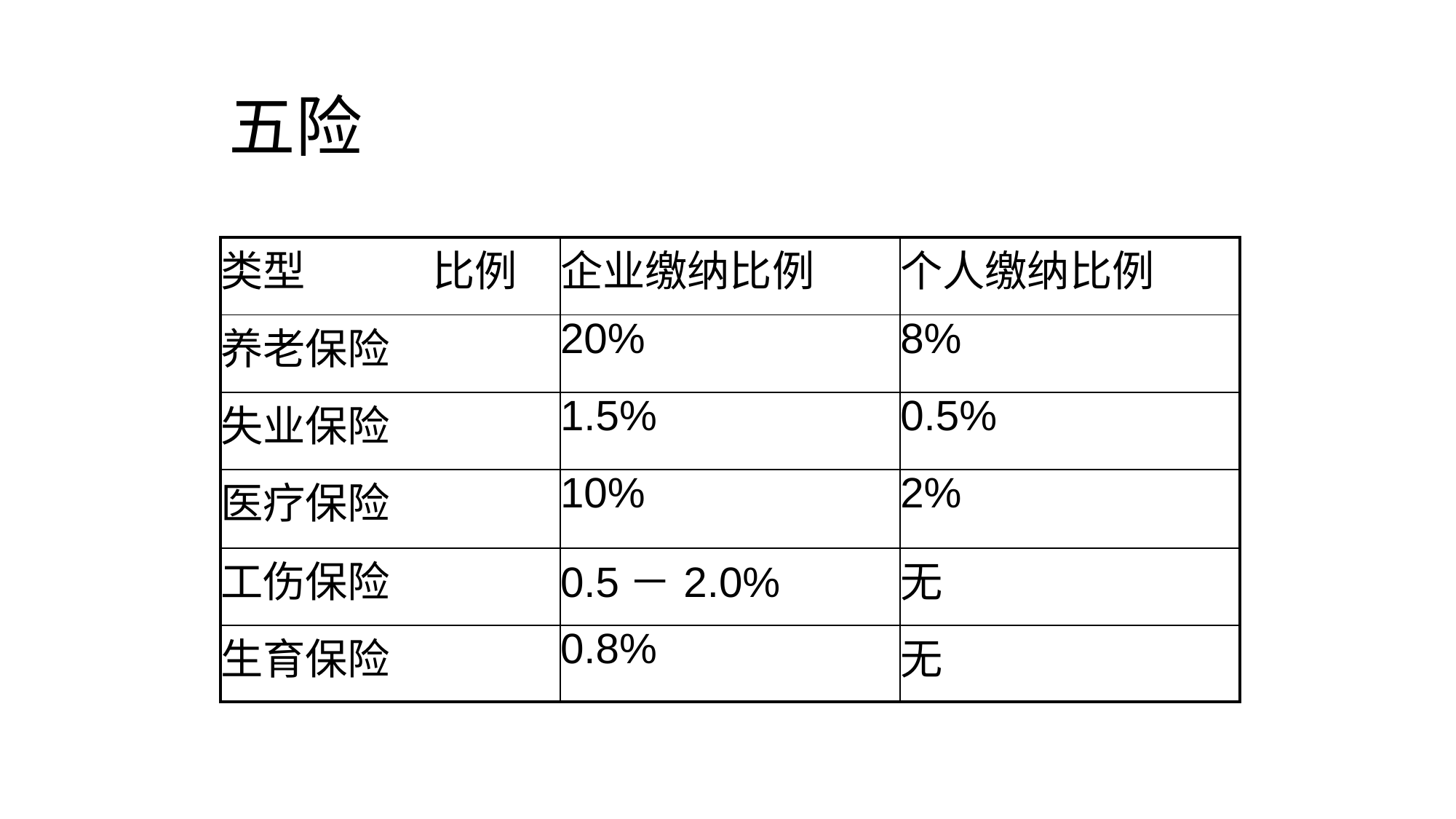

# 五险
| 类型　　　比例 | 企业缴纳比例 | 个人缴纳比例 |
| --- | --- | --- |
| 养老保险 | 20% | 8% |
| 失业保险 | 1.5% | 0.5% |
| 医疗保险 | 10% | 2% |
| 工伤保险 | 0.5－2.0% | 无 |
| 生育保险 | 0.8% | 无 |